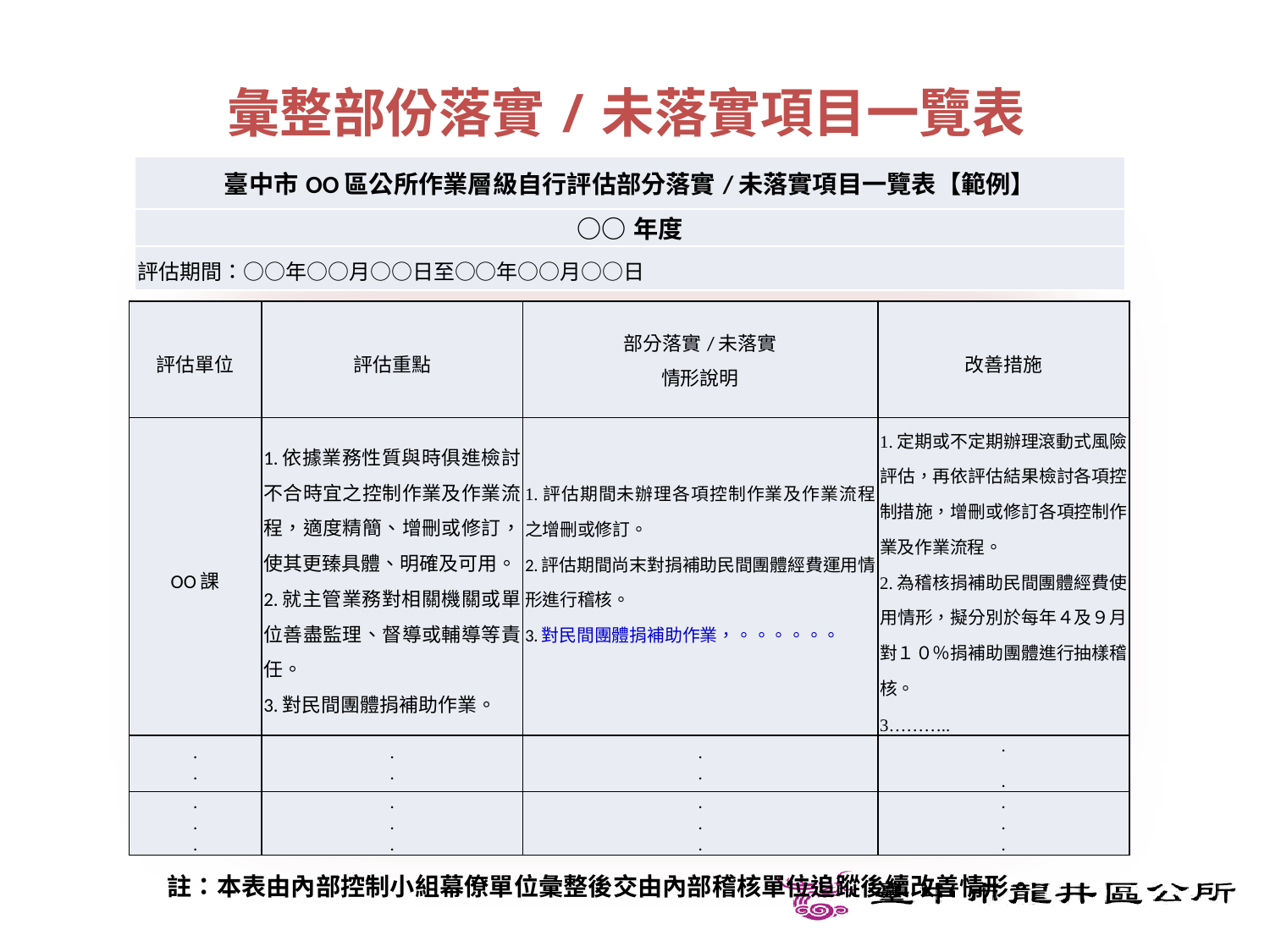

彙整部份落實/未落實項目一覽表
| 臺中市OO區公所作業層級自行評估部分落實/未落實項目一覽表【範例】 |
| --- |
| ○○年度 |
| 評估期間：○○年○○月○○日至○○年○○月○○日 |
| 評估單位 | 評估重點 | 部分落實/未落實 情形說明 | 改善措施 |
| --- | --- | --- | --- |
| OO課 | 1.依據業務性質與時俱進檢討不合時宜之控制作業及作業流程，適度精簡、增刪或修訂，使其更臻具體、明確及可用。 2.就主管業務對相關機關或單位善盡監理、督導或輔導等責任。 3.對民間團體捐補助作業。 | 1.評估期間未辦理各項控制作業及作業流程之增刪或修訂。 2.評估期間尚末對捐補助民間團體經費運用情形進行稽核。 3.對民間團體捐補助作業，。。。。。。 | 1.定期或不定期辦理滾動式風險評估，再依評估結果檢討各項控制措施，增刪或修訂各項控制作業及作業流程。 2.為稽核捐補助民間團體經費使用情形，擬分別於每年４及９月對１０％捐補助團體進行抽樣稽核。 3……….. |
| . . | . . | . . | . . |
| . . . | . . . | . . . | . . . |
註：本表由內部控制小組幕僚單位彙整後交由內部稽核單位追蹤後續改善情形。